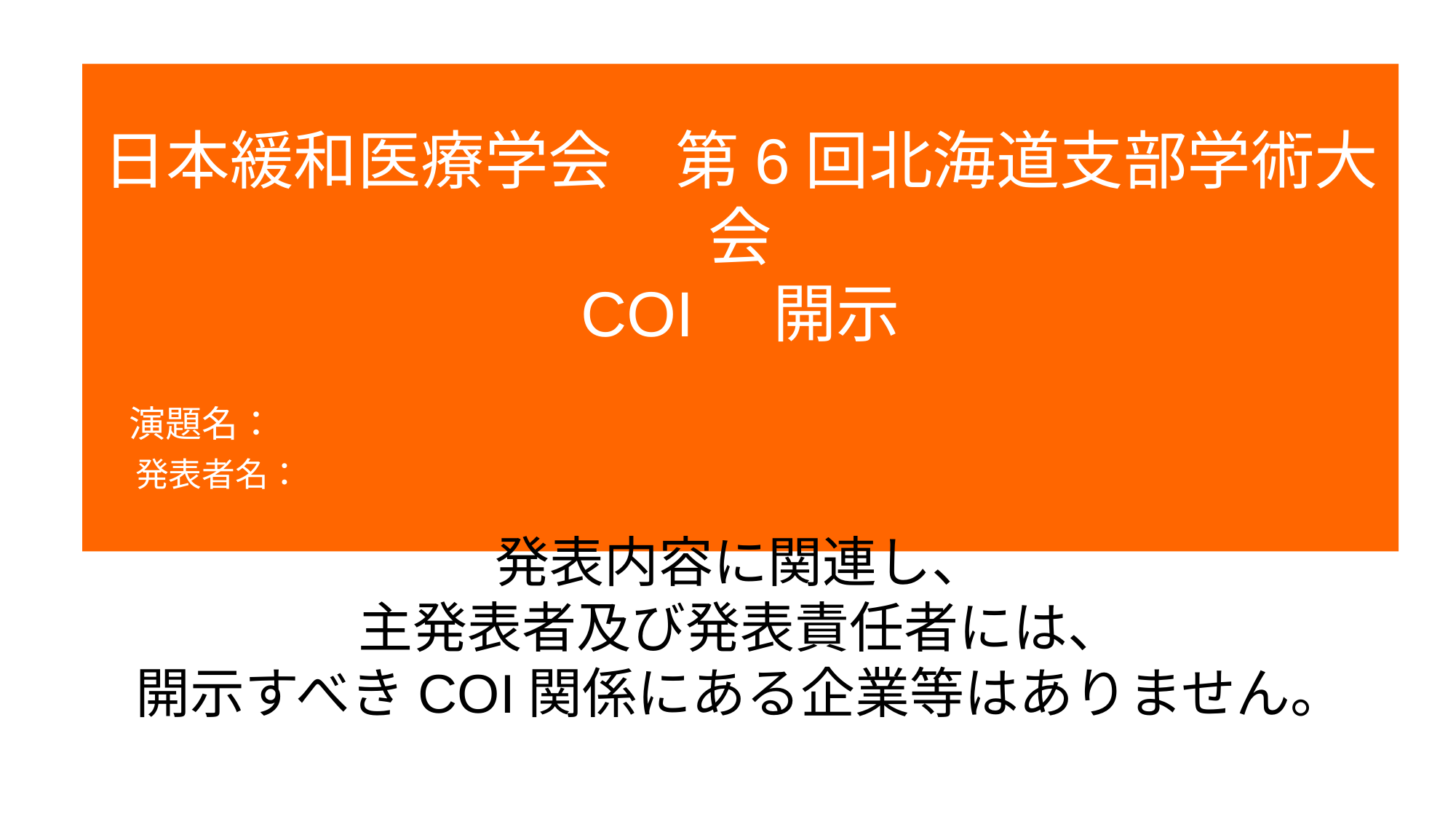

日本緩和医療学会　第6回北海道支部学術大会
COI　開示

　演題名：
　発表者名：

発表内容に関連し、
主発表者及び発表責任者には、
開示すべきCOI関係にある企業等はありません。